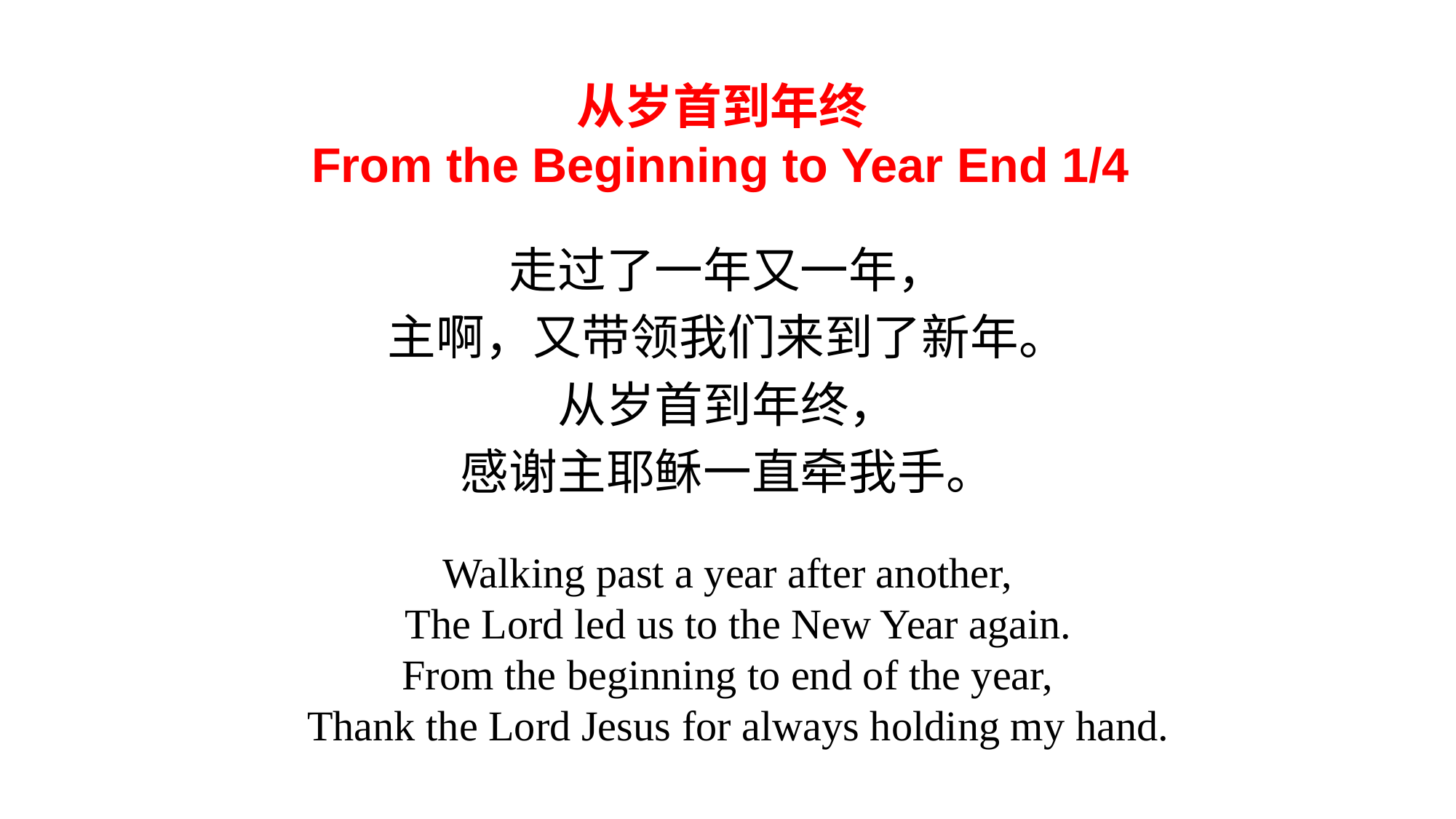

# 从岁首到年终 From the Beginning to Year End 1/4
走过了一年又一年，
主啊，又带领我们来到了新年。
从岁首到年终，
感谢主耶稣一直牵我手。

Walking past a year after another,
  The Lord led us to the New Year again.
From the beginning to end of the year,
  Thank the Lord Jesus for always holding my hand.